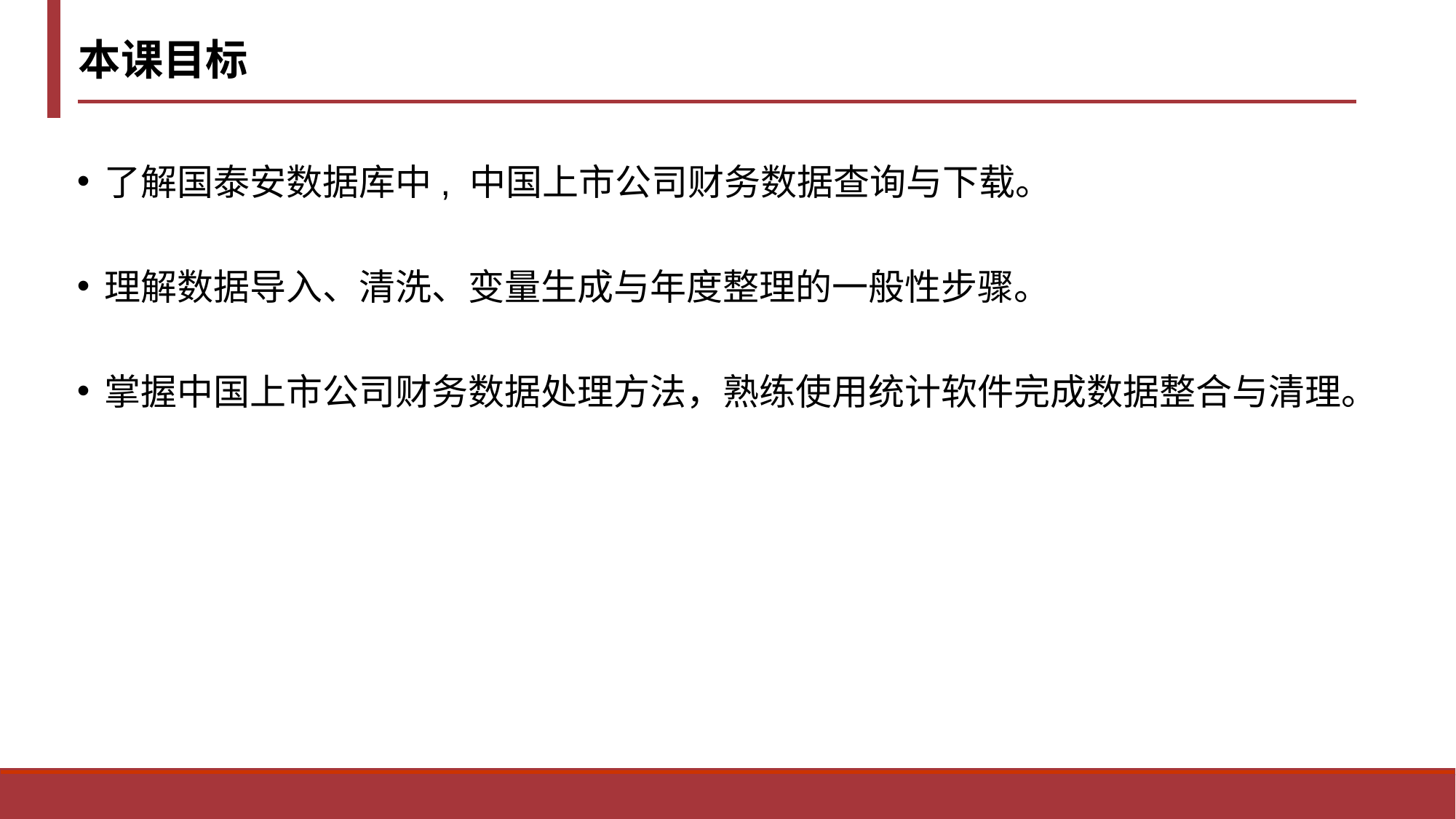

# 本课目标
了解国泰安数据库中, 中国上市公司财务数据查询与下载。

理解数据导入、清洗、变量生成与年度整理的一般性步骤。

掌握中国上市公司财务数据处理方法，熟练使用统计软件完成数据整合与清理。